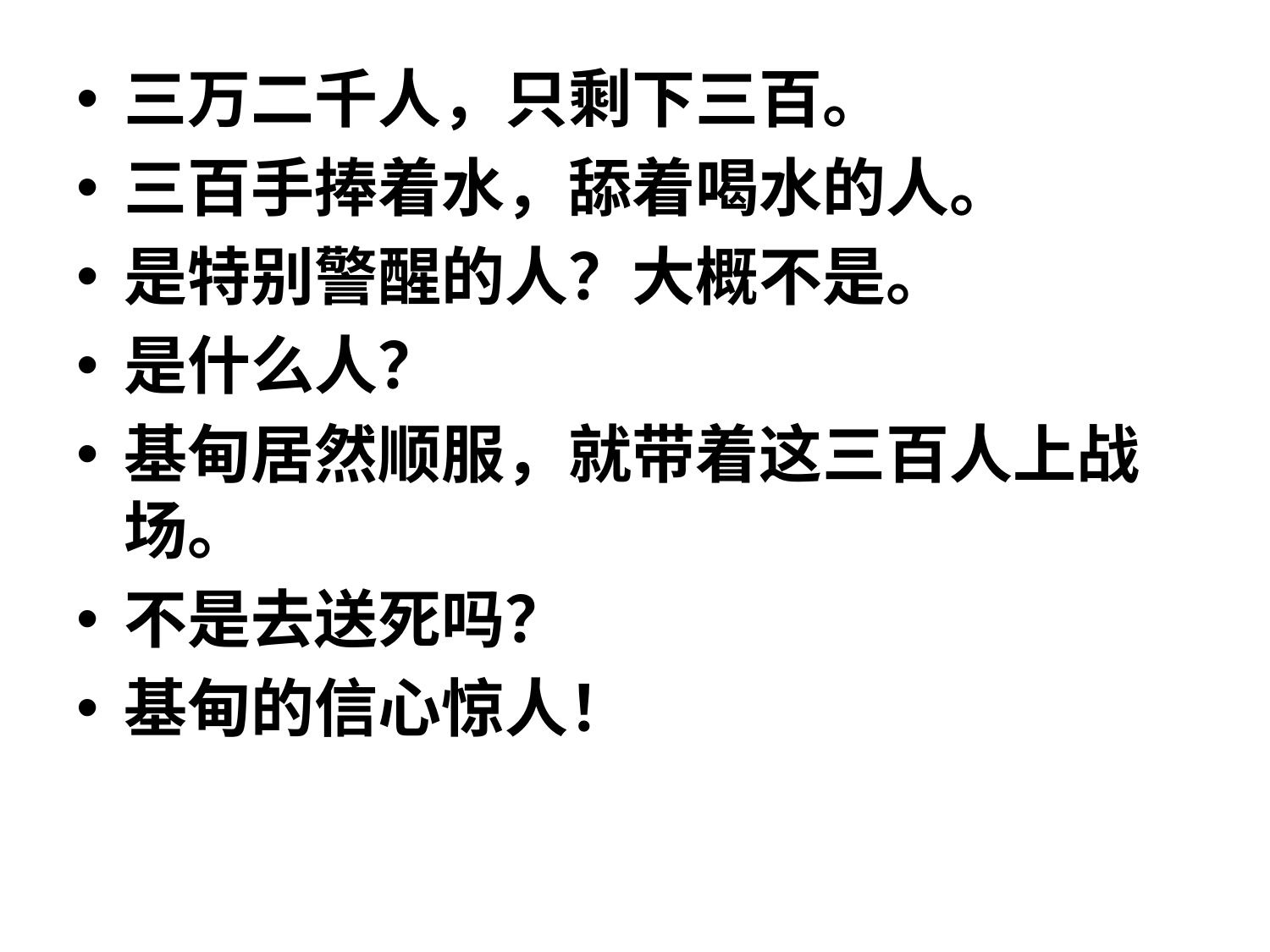

三万二千人，只剩下三百。
三百手捧着水，舔着喝水的人。
是特别警醒的人？大概不是。
是什么人？
基甸居然顺服，就带着这三百人上战场。
不是去送死吗？
基甸的信心惊人！